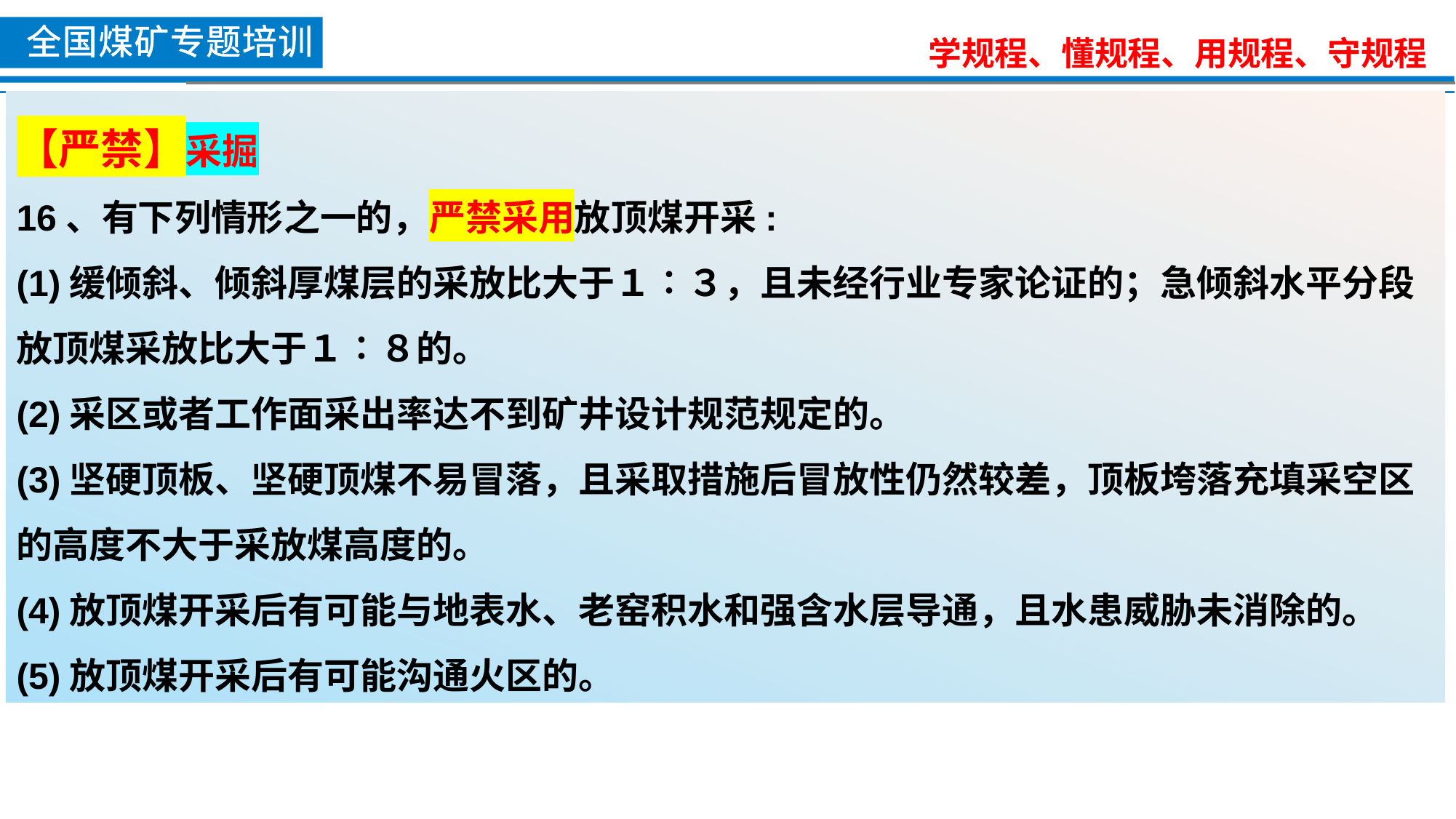

【严禁】采掘
16、有下列情形之一的，严禁采用放顶煤开采:
(1)缓倾斜、倾斜厚煤层的采放比大于１∶３，且未经行业专家论证的；急倾斜水平分段放顶煤采放比大于１∶８的。
(2)采区或者工作面采出率达不到矿井设计规范规定的。
(3)坚硬顶板、坚硬顶煤不易冒落，且采取措施后冒放性仍然较差，顶板垮落充填采空区的高度不大于采放煤高度的。
(4)放顶煤开采后有可能与地表水、老窑积水和强含水层导通，且水患威胁未消除的。
(5)放顶煤开采后有可能沟通火区的。